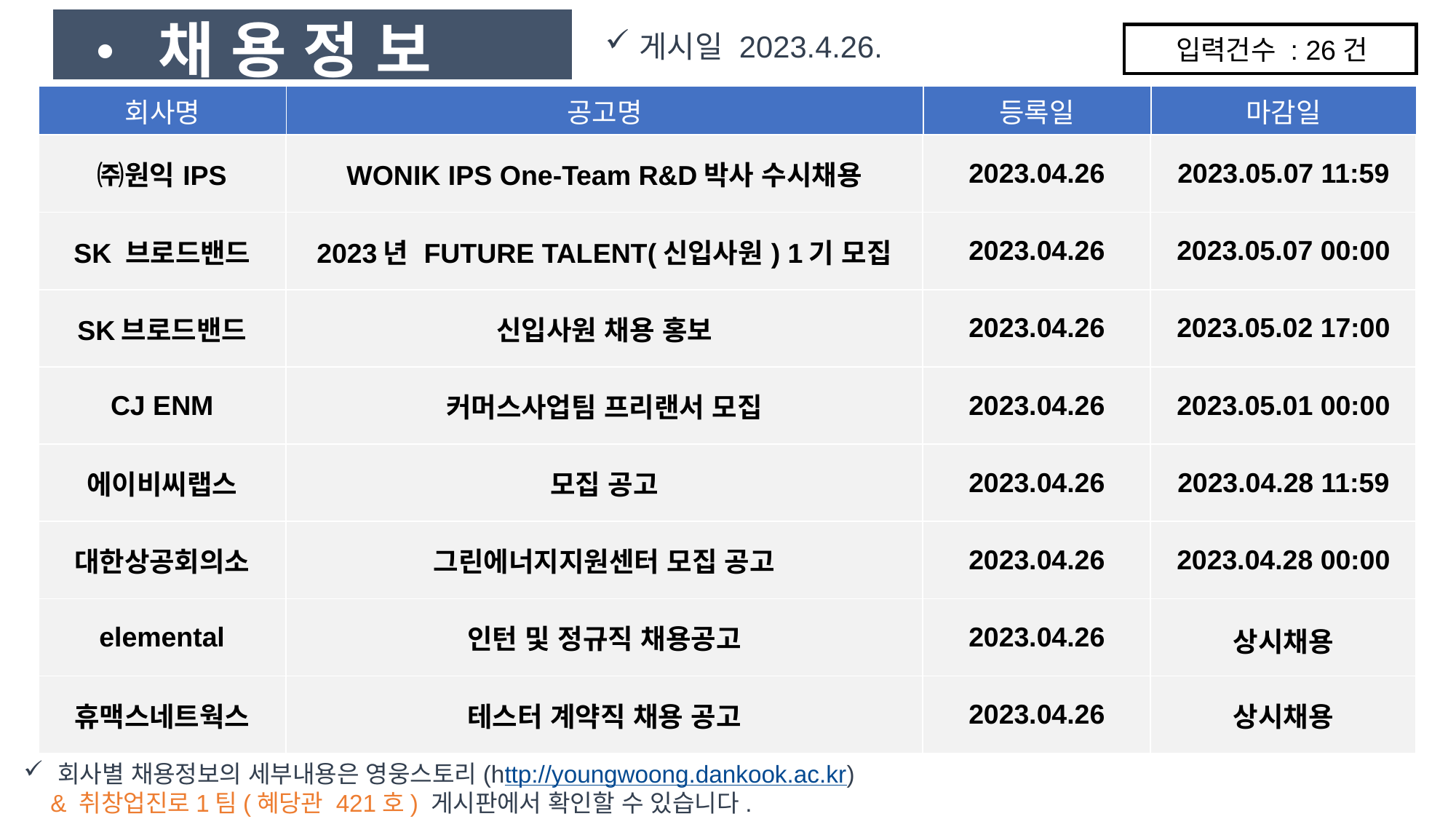

• 채 용 정 보

게시일 2023.4.26.

입력건수 : 26건
| 회사명 | 공고명 | 등록일 | 마감일 |
| --- | --- | --- | --- |

| ㈜원익IPS | WONIK IPS One-Team R&D박사 수시채용 | 2023.04.26 | 2023.05.07 11:59 |
| --- | --- | --- | --- |
| SK 브로드밴드 | 2023년 FUTURE TALENT(신입사원) 1기 모집 | 2023.04.26 | 2023.05.07 00:00 |
| SK브로드밴드 | 신입사원 채용 홍보 | 2023.04.26 | 2023.05.02 17:00 |
| CJ ENM | 커머스사업팀 프리랜서 모집 | 2023.04.26 | 2023.05.01 00:00 |
| 에이비씨랩스 | 모집 공고 | 2023.04.26 | 2023.04.28 11:59 |
| 대한상공회의소 | 그린에너지지원센터 모집 공고 | 2023.04.26 | 2023.04.28 00:00 |
| elemental | 인턴 및 정규직 채용공고 | 2023.04.26 | 상시채용 |
| 휴맥스네트웍스 | 테스터 계약직 채용 공고 | 2023.04.26 | 상시채용 |

회사별 채용정보의 세부내용은 영웅스토리(http://youngwoong.dankook.ac.kr)
    & 취창업진로1팀(혜당관 421호) 게시판에서 확인할 수 있습니다.